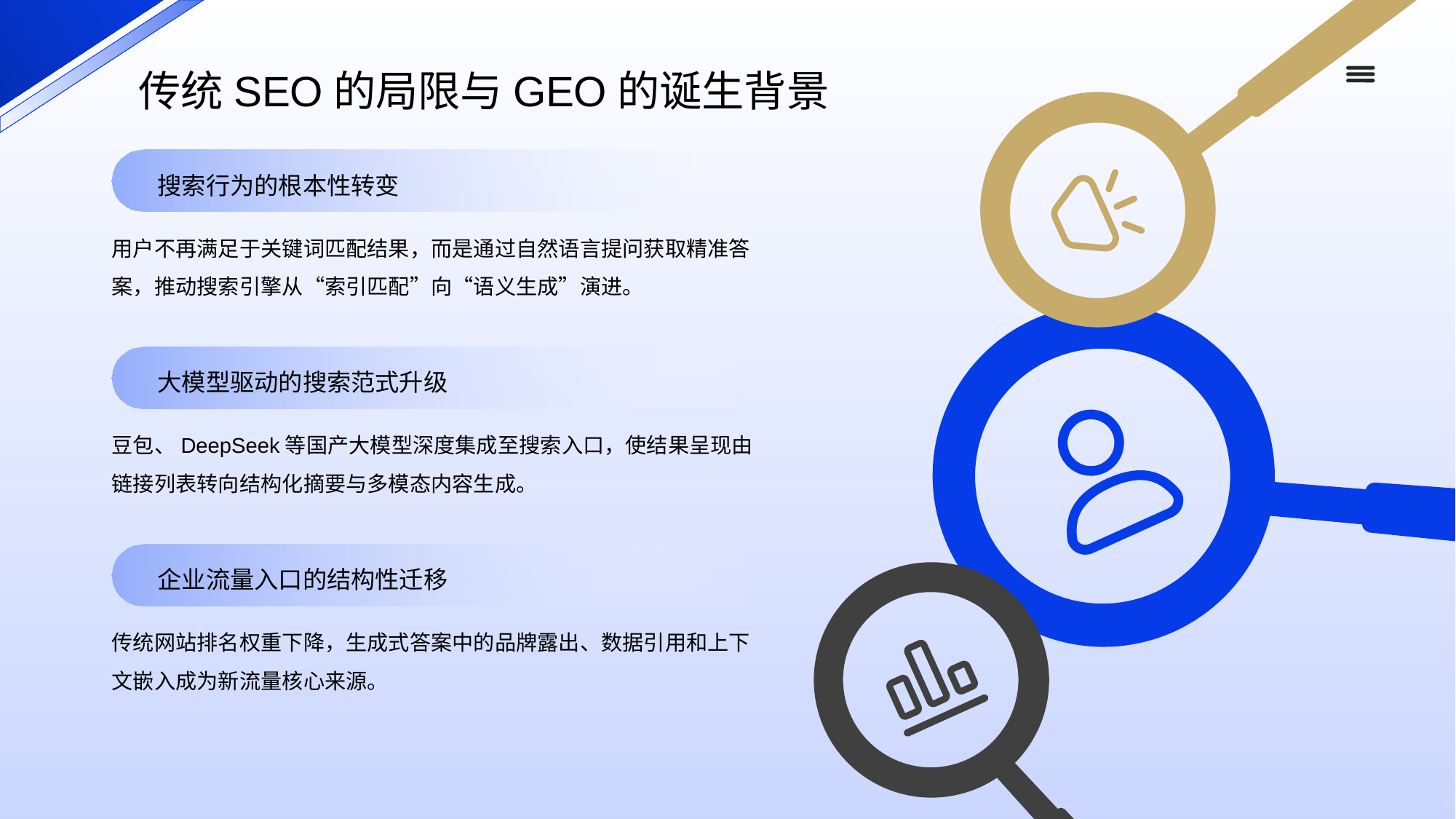

传统SEO的局限与GEO的诞生背景

搜索行为的根本性转变

用户不再满足于关键词匹配结果，而是通过自然语言提问获取精准答案，推动搜索引擎从“索引匹配”向“语义生成”演进。

大模型驱动的搜索范式升级

豆包、DeepSeek等国产大模型深度集成至搜索入口，使结果呈现由链接列表转向结构化摘要与多模态内容生成。

企业流量入口的结构性迁移
传统网站排名权重下降，生成式答案中的品牌露出、数据引用和上下文嵌入成为新流量核心来源。